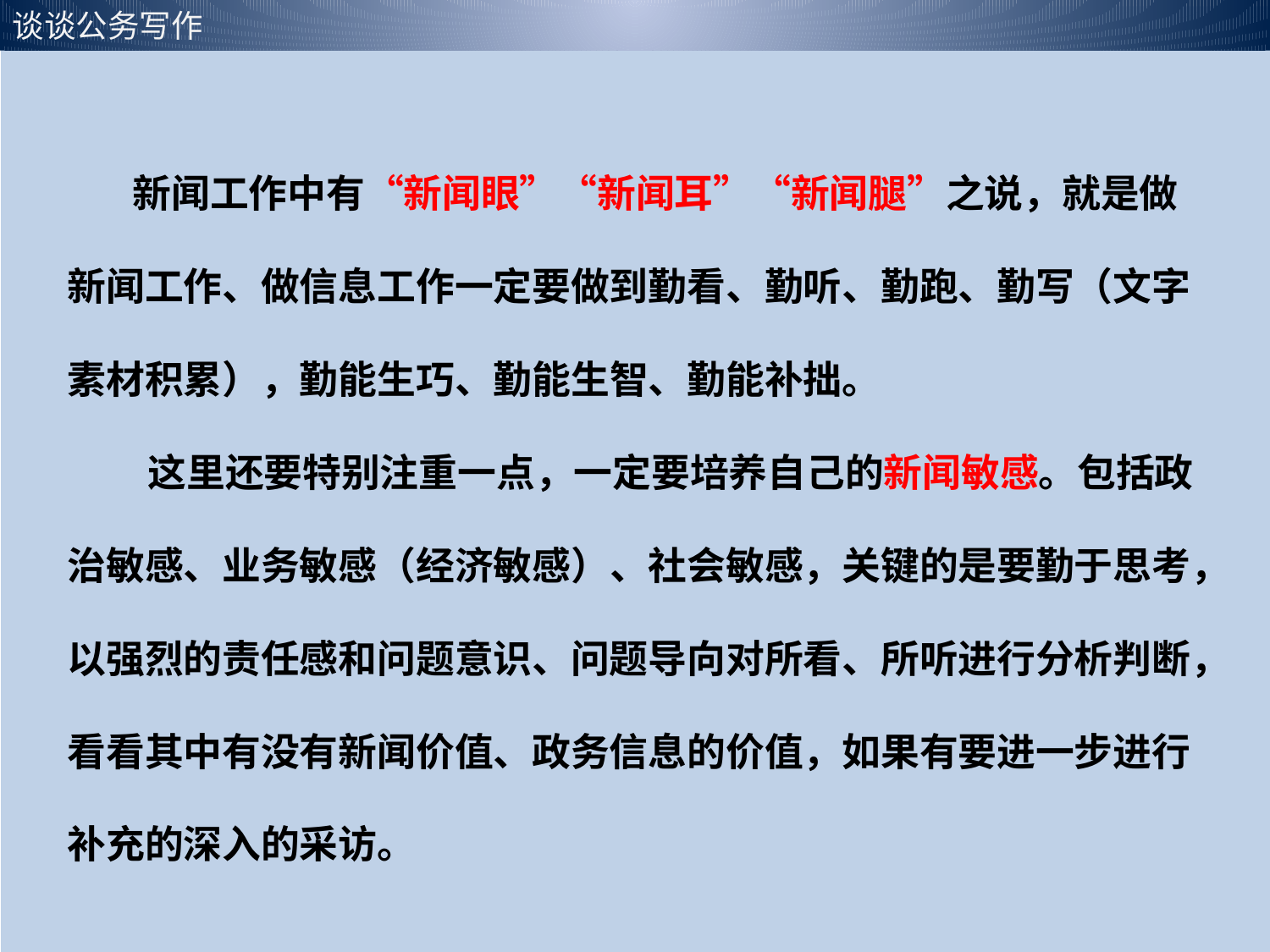

新闻工作中有“新闻眼”“新闻耳”“新闻腿”之说，就是做新闻工作、做信息工作一定要做到勤看、勤听、勤跑、勤写（文字素材积累），勤能生巧、勤能生智、勤能补拙。
        这里还要特别注重一点，一定要培养自己的新闻敏感。包括政治敏感、业务敏感（经济敏感）、社会敏感，关键的是要勤于思考，以强烈的责任感和问题意识、问题导向对所看、所听进行分析判断，看看其中有没有新闻价值、政务信息的价值，如果有要进一步进行补充的深入的采访。